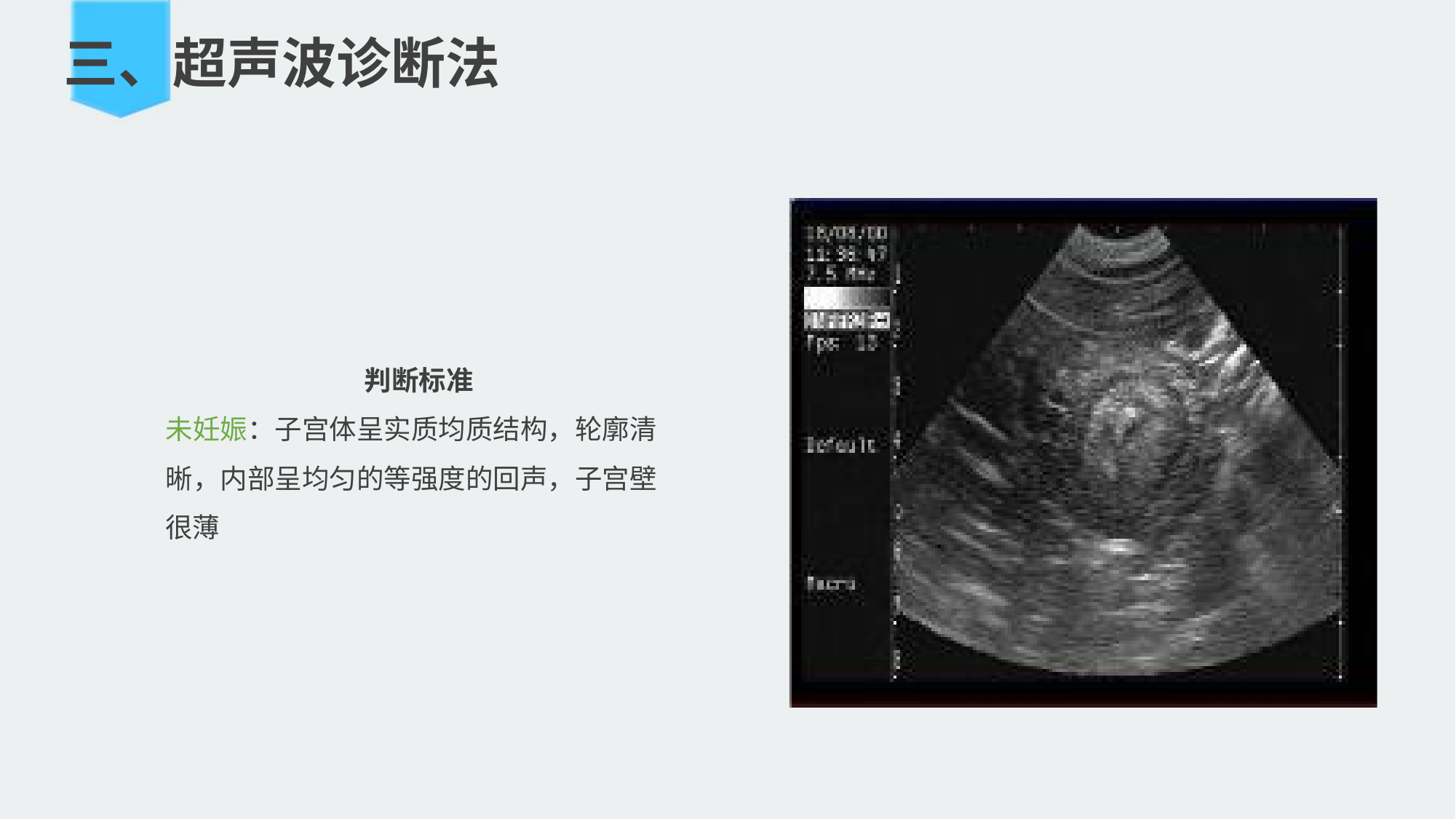

# 三、超声波诊断法

判断标准
未妊娠：子宫体呈实质均质结构，轮廓清 晰，内部呈均匀的等强度的回声，子宫壁
很薄